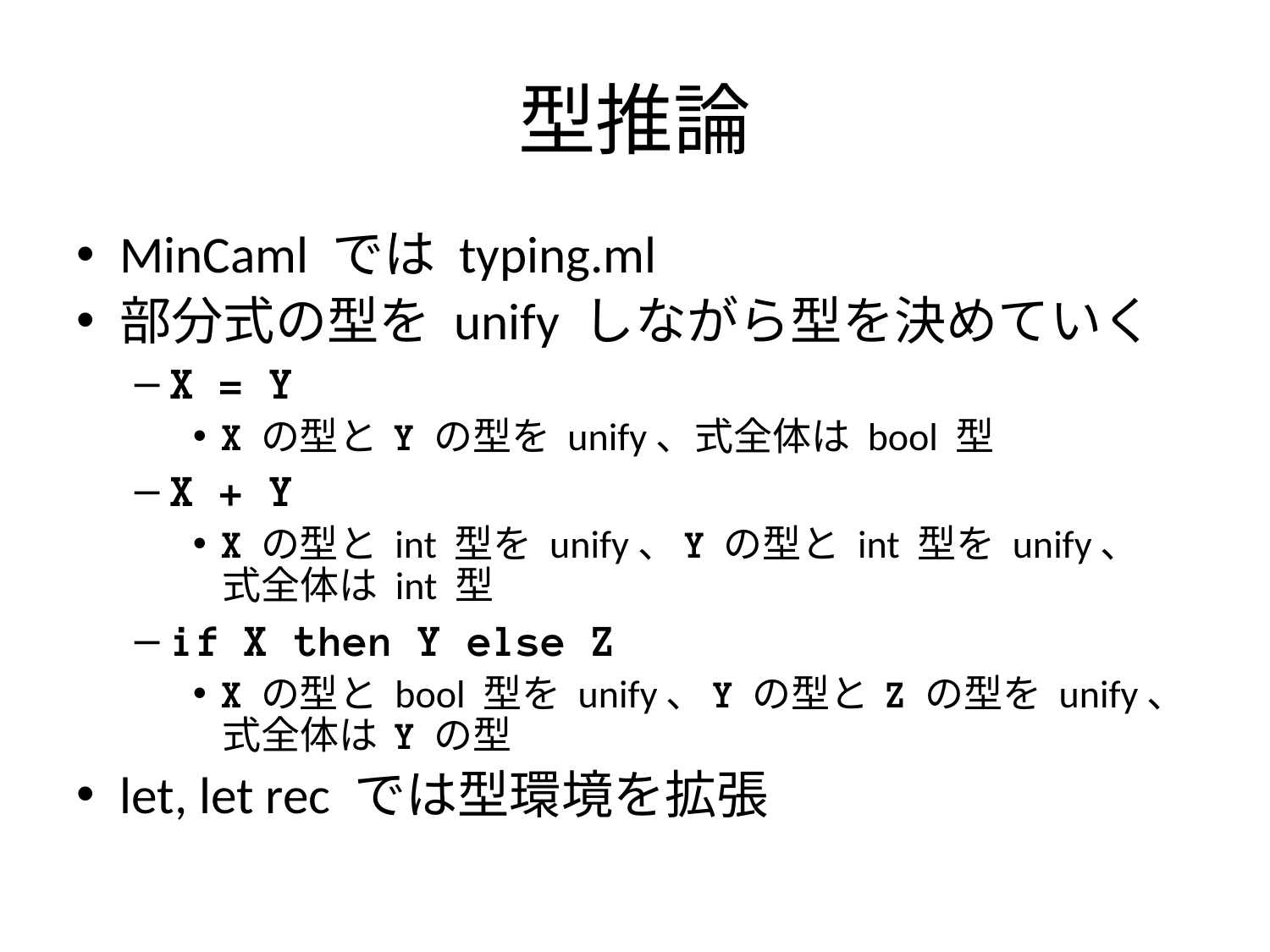

# 型推論
MinCaml では typing.ml
部分式の型を unify しながら型を決めていく
X = Y
X の型と Y の型を unify、式全体は bool 型
X + Y
X の型と int 型を unify、Y の型と int 型を unify、
式全体は int 型
if X then Y else Z
X の型と bool 型を unify、Y の型と Z の型を unify、
式全体は Y の型
let, let rec では型環境を拡張